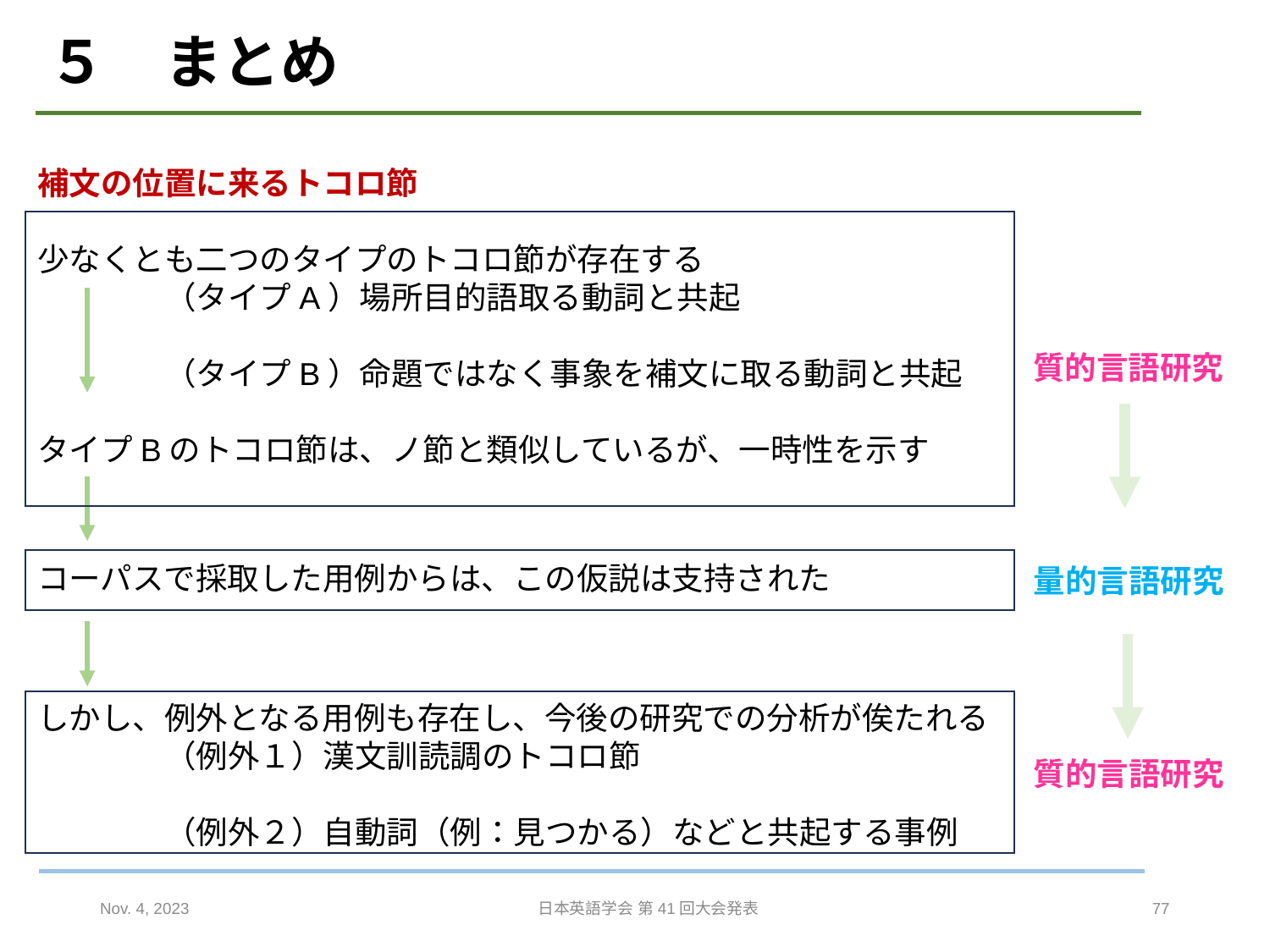

# ５　まとめ
補文の位置に来るトコロ節

少なくとも二つのタイプのトコロ節が存在する
	（タイプA）場所目的語取る動詞と共起

	（タイプB）命題ではなく事象を補文に取る動詞と共起

タイプBのトコロ節は、ノ節と類似しているが、一時性を示す

コーパスで採取した用例からは、この仮説は支持された

しかし、例外となる用例も存在し、今後の研究での分析が俟たれる
	（例外１）漢文訓読調のトコロ節

	（例外２）自動詞（例：見つかる）などと共起する事例

質的言語研究

量的言語研究

質的言語研究
Nov. 4, 2023

日本英語学会 第41回大会発表

77